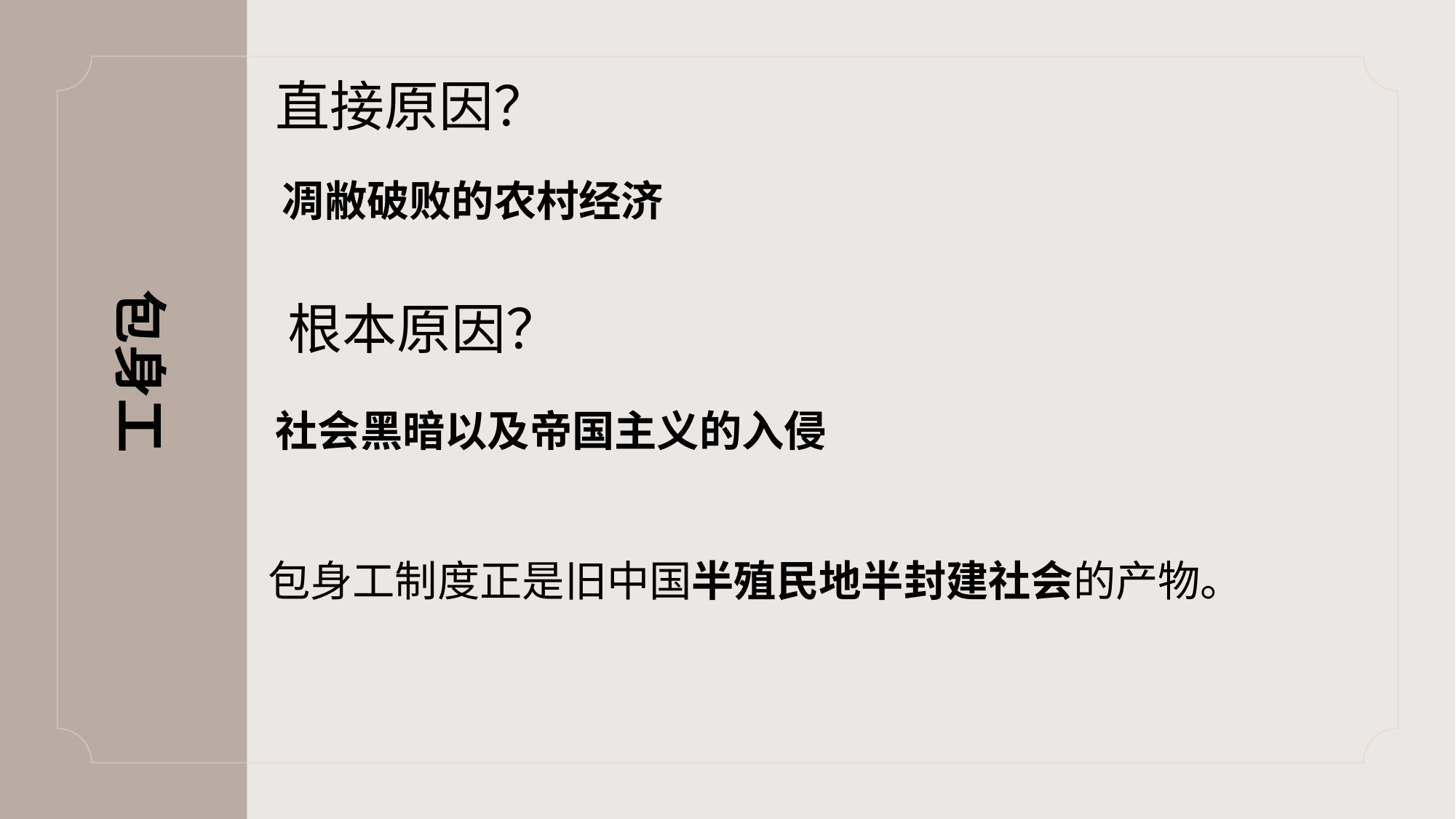

直接原因？
凋敝破败的农村经济
包身工
根本原因？
社会黑暗以及帝国主义的入侵
包身工制度正是旧中国半殖民地半封建社会的产物。